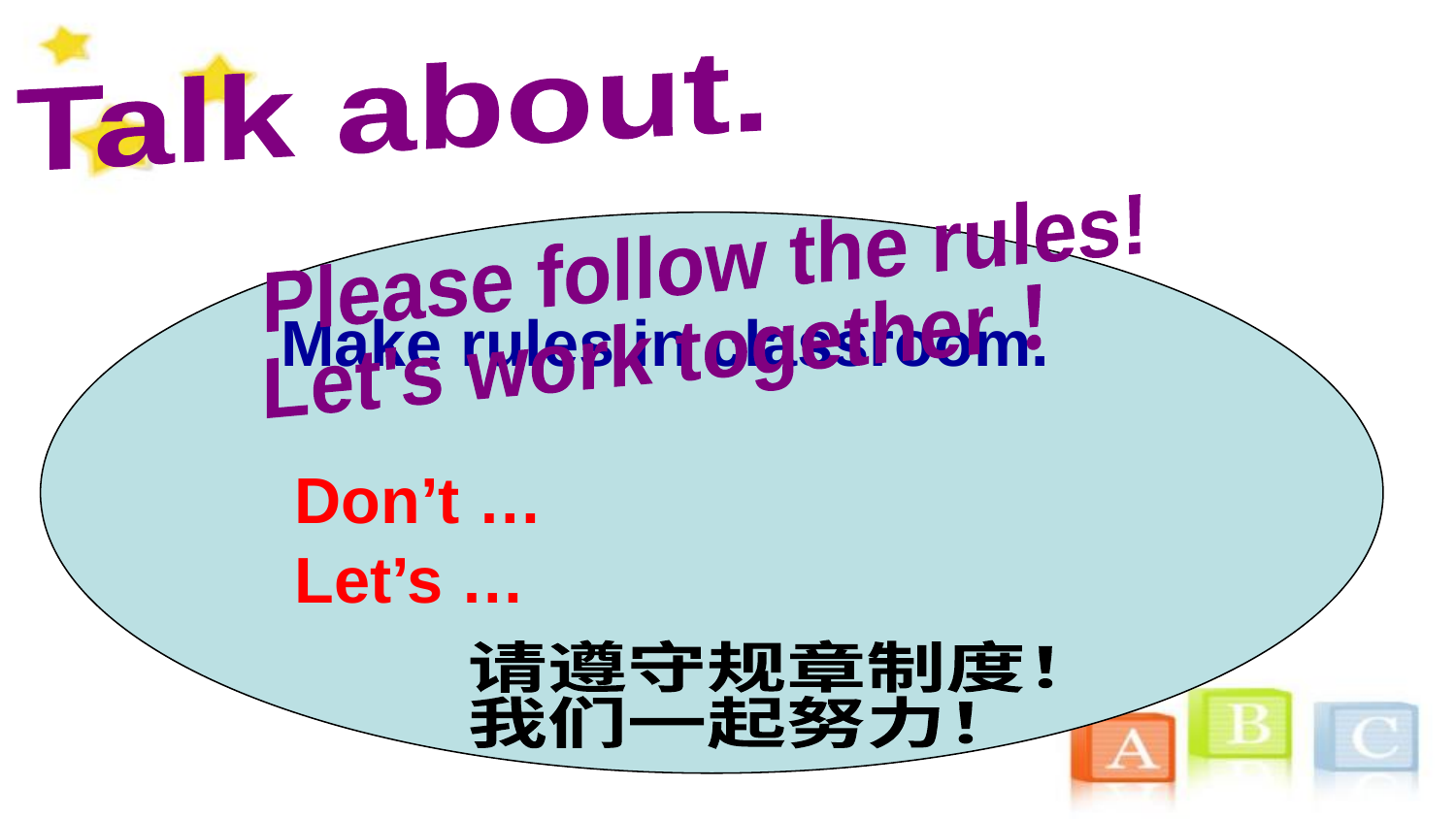

Talk about.

Make rules in classroom.
Don’t …

Let’s …

Please follow the rules!
Let's work together！
请遵守规章制度！
我们一起努力！